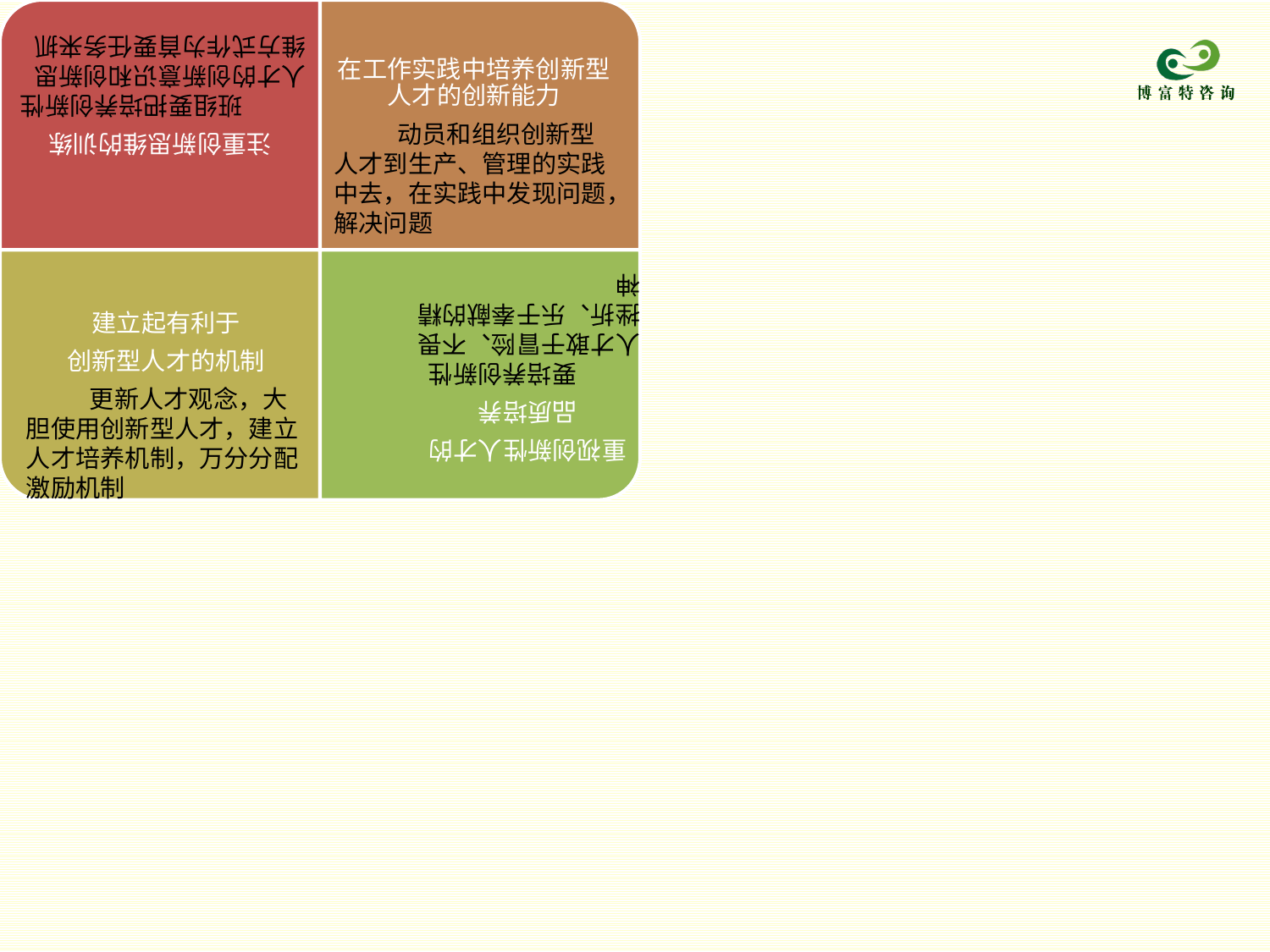

着力培养班组创新人才

注重创新思维的训练
班组要把培养创新性人才的创新意识和创新思维方式作为首要任务来抓

在工作实践中培养创新型人才的创新能力
动员和组织创新型人才到生产、管理的实践中去，在实践中发现问题，解决问题
建立起有利于
创新型人才的机制
更新人才观念，大胆使用创新型人才，建立人才培养机制，万分分配激励机制
重视创新性人才的
品质培养
要培养创新性人才敢于冒险、不畏挫折、乐于奉献的精神